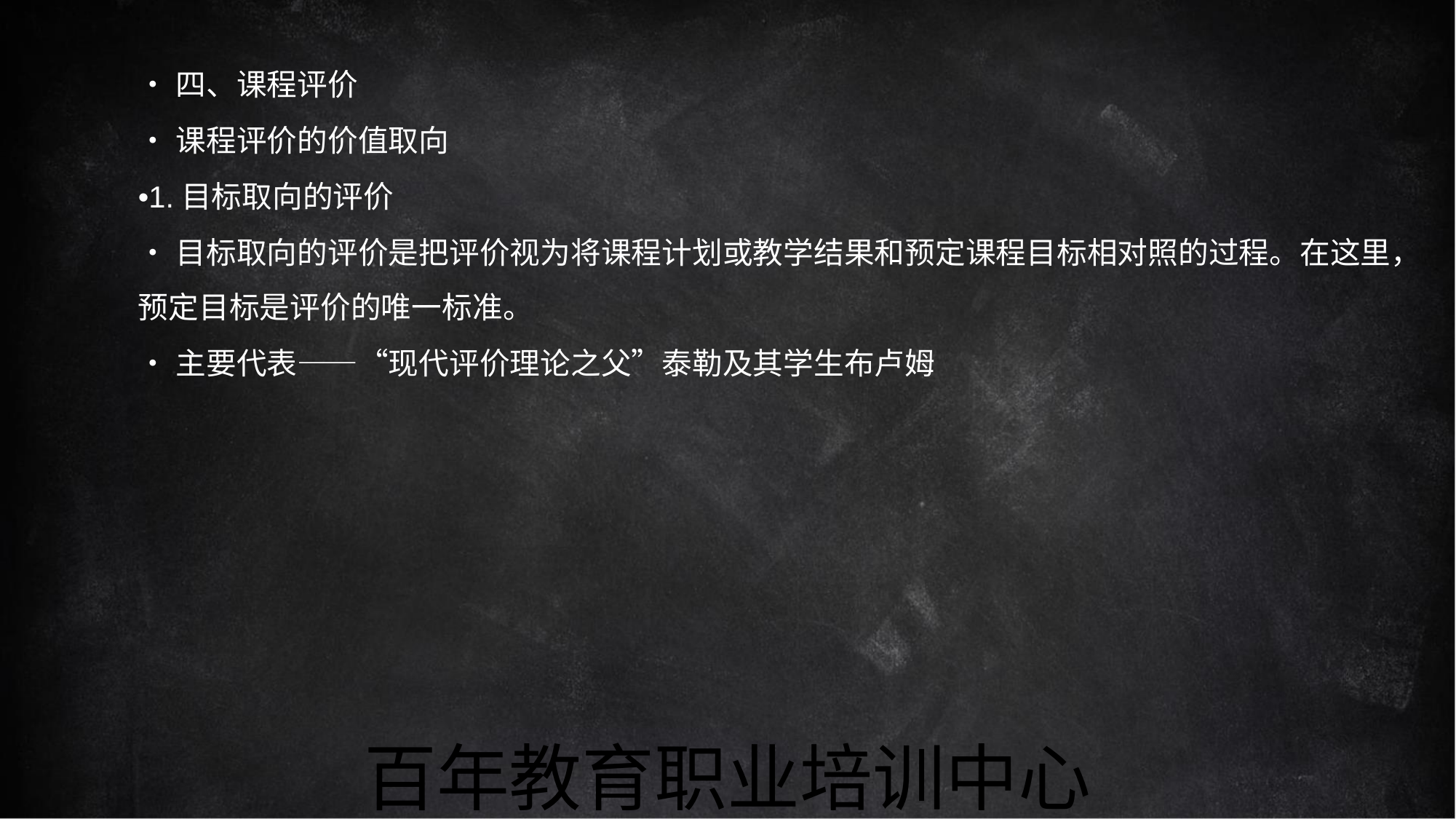

•四、课程评价
•课程评价的价值取向
•1.目标取向的评价
•目标取向的评价是把评价视为将课程计划或教学结果和预定课程目标相对照的过程。在这里，
预定目标是评价的唯一标准。
•主要代表——“现代评价理论之父”泰勒及其学生布卢姆
百年教育职业培训中心